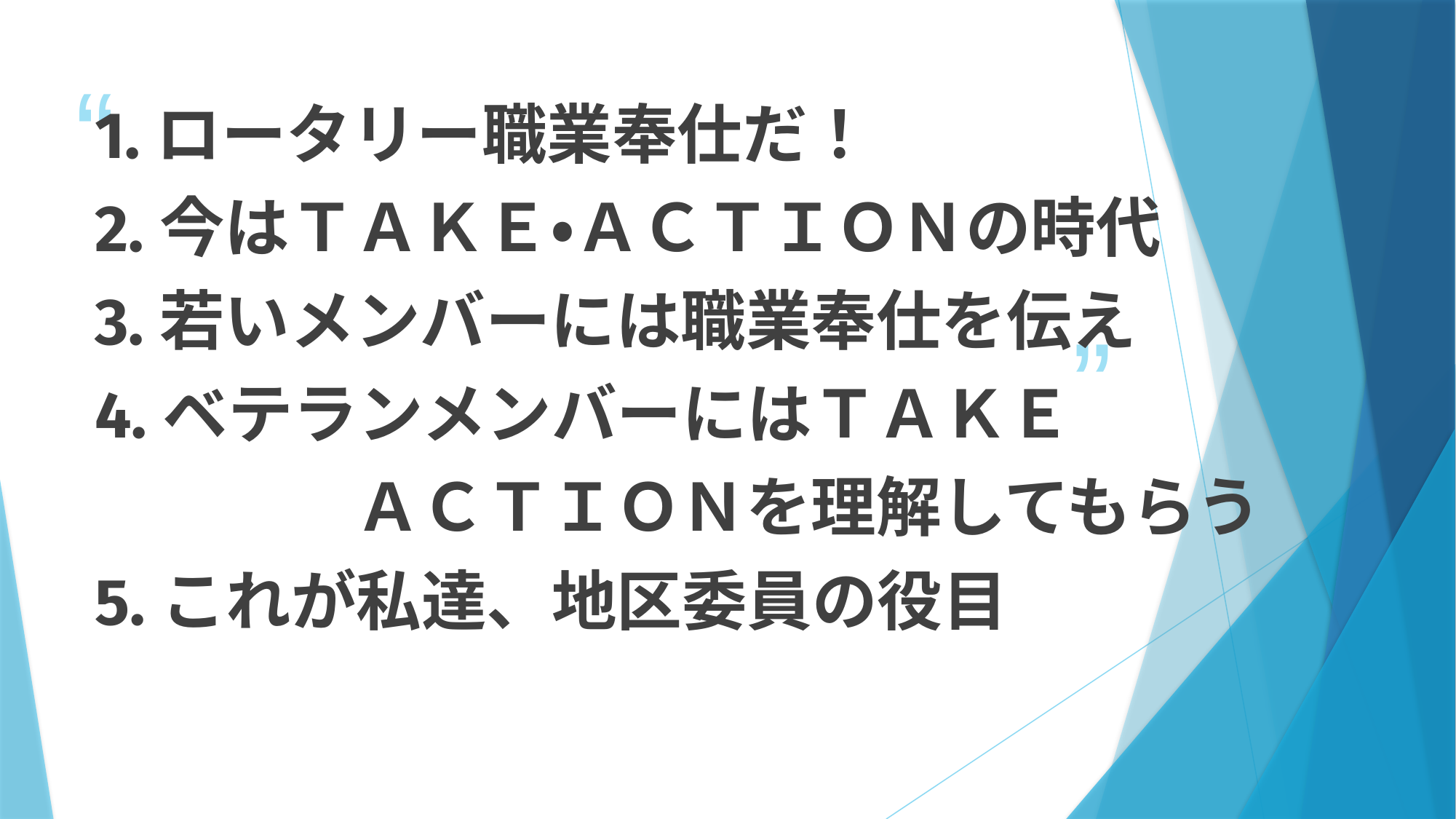

1.ロータリー職業奉仕だ！
2.今はＴＡＫＥ・ＡＣＴＩＯＮの時代
3.若いメンバーには職業奉仕を伝え
4.ベテランメンバーにはＴＡＫＥ
　　　　ＡＣＴＩＯＮを理解してもらう
5.これが私達、地区委員の役目